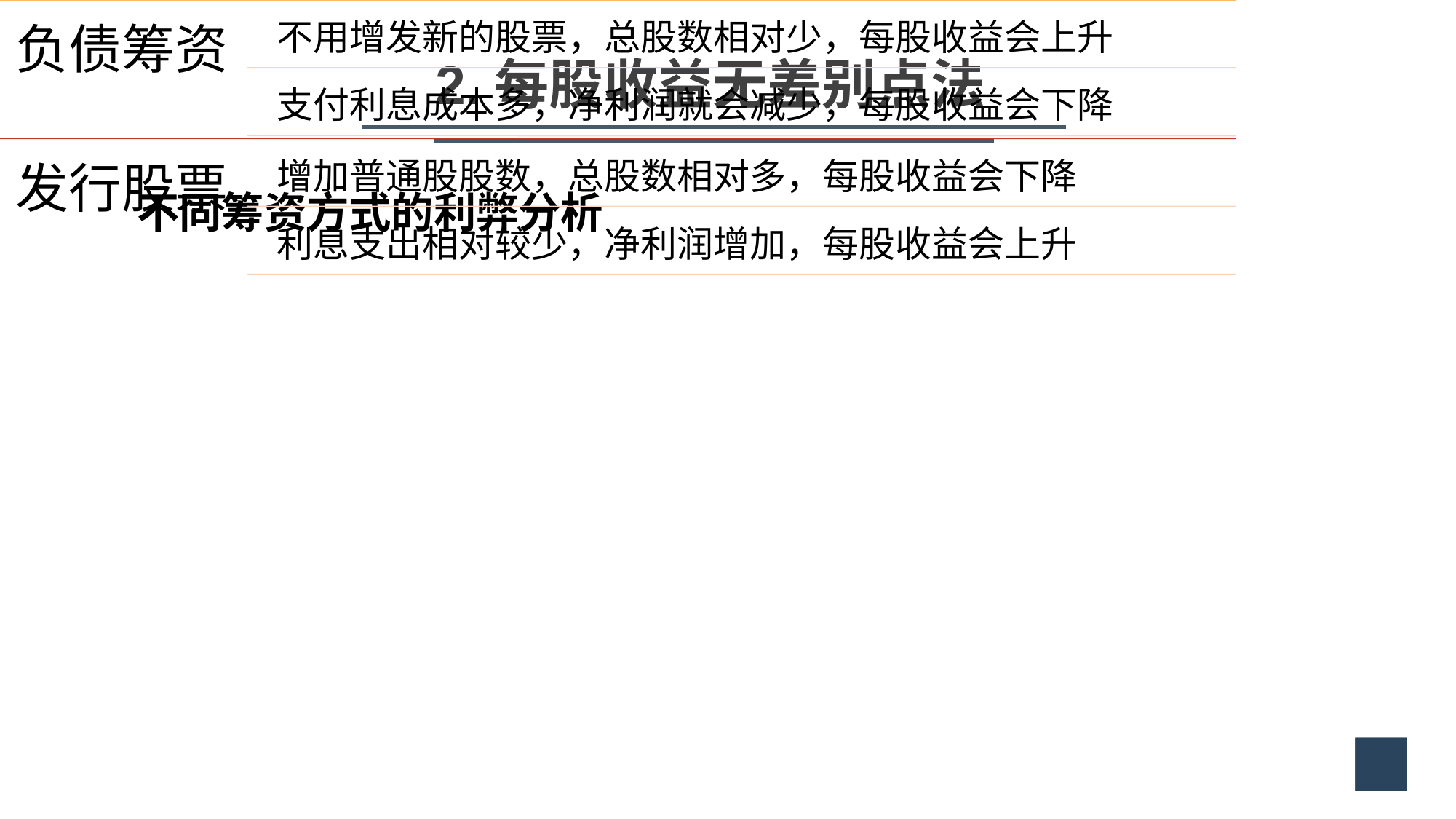

2.每股收益无差别点法
不同筹资方式的利弊分析
负债筹资
不用增发新的股票，总股数相对少，每股收益会上升
支付利息成本多，净利润就会减少，每股收益会下降
发行股票
增加普通股股数，总股数相对多，每股收益会下降
利息支出相对较少，净利润增加，每股收益会上升
45